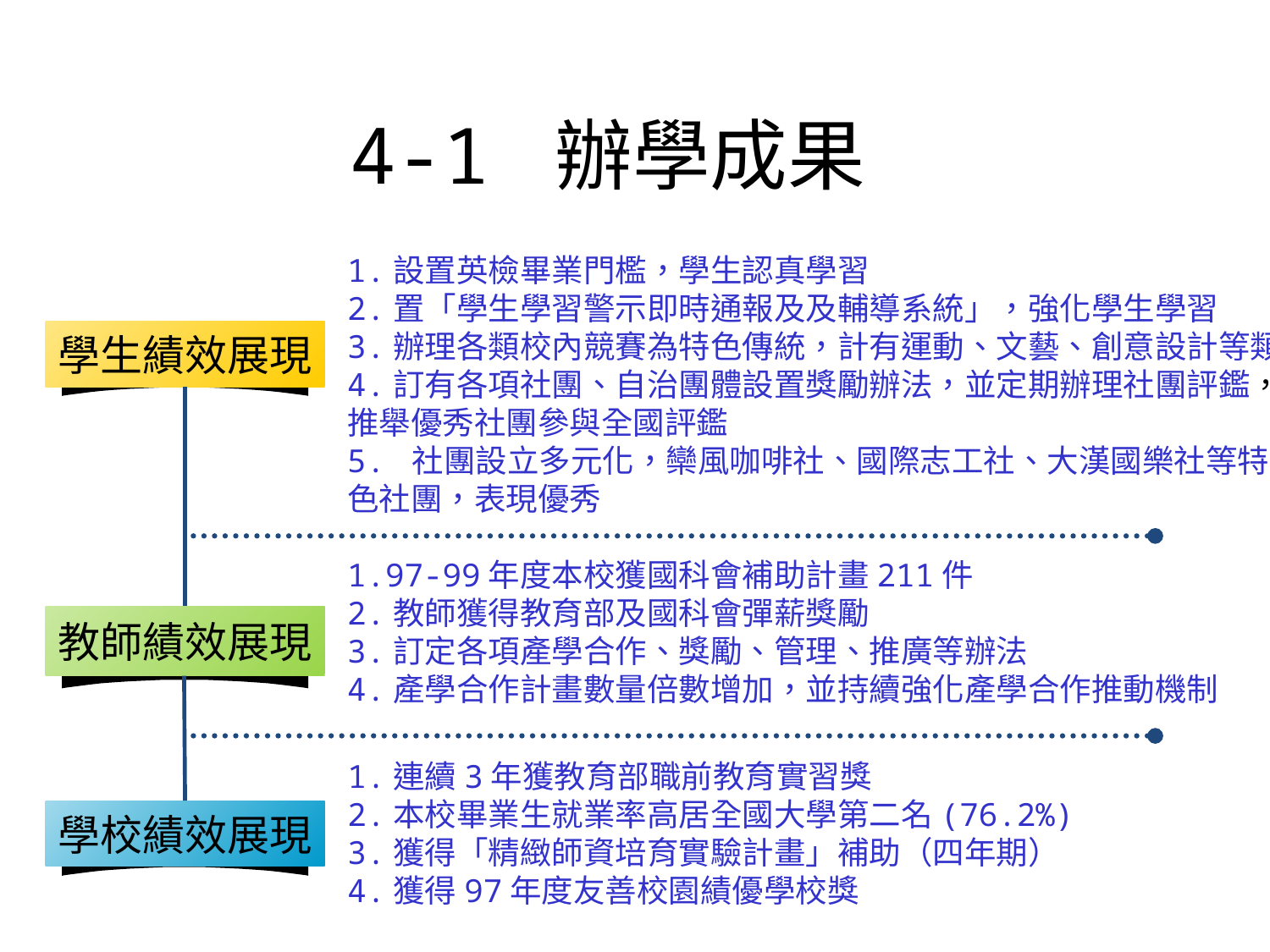

4-1 辦學成果
1.設置英檢畢業門檻，學生認真學習
2.置「學生學習警示即時通報及及輔導系統」，強化學生學習
3.辦理各類校內競賽為特色傳統，計有運動、文藝、創意設計等類
4.訂有各項社團、自治團體設置獎勵辦法，並定期辦理社團評鑑，推舉優秀社團參與全國評鑑
5. 社團設立多元化，欒風咖啡社、國際志工社、大漢國樂社等特色社團，表現優秀
學生績效展現

1.97-99年度本校獲國科會補助計畫211件
2.教師獲得教育部及國科會彈薪獎勵
3.訂定各項產學合作、獎勵、管理、推廣等辦法
4.產學合作計畫數量倍數增加，並持續強化產學合作推動機制
教師績效展現

1.連續3年獲教育部職前教育實習獎
2.本校畢業生就業率高居全國大學第二名(76.2%)
3.獲得「精緻師資培育實驗計畫」補助（四年期）
4.獲得97年度友善校園績優學校獎
學校績效展現